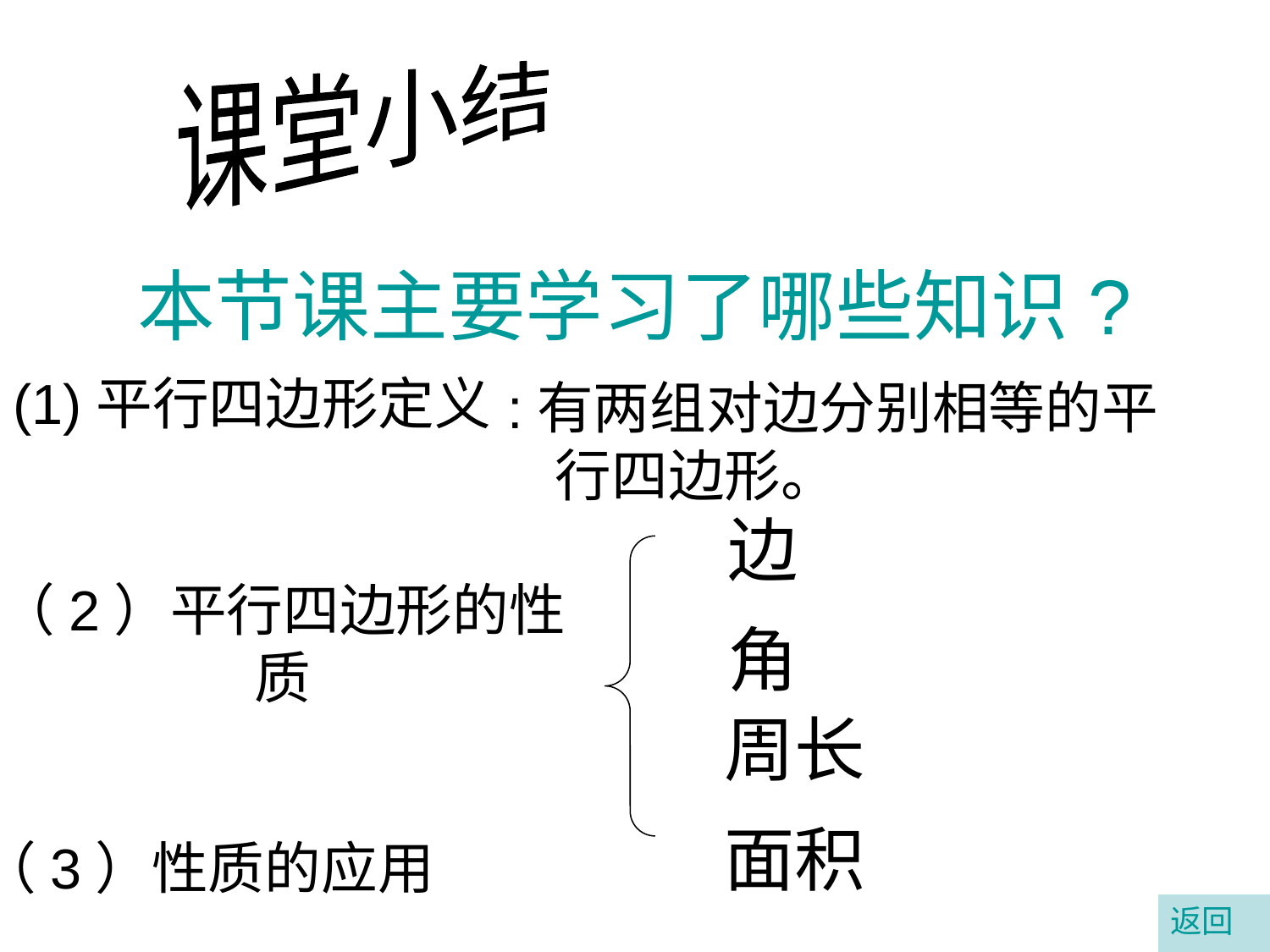

课堂小结
本节课主要学习了哪些知识?
(1)平行四边形定义
:有两组对边分别相等的平行四边形。

边

角
（2）平行四边形的性质
周长
（3）性质的应用
# 面积
13
返回